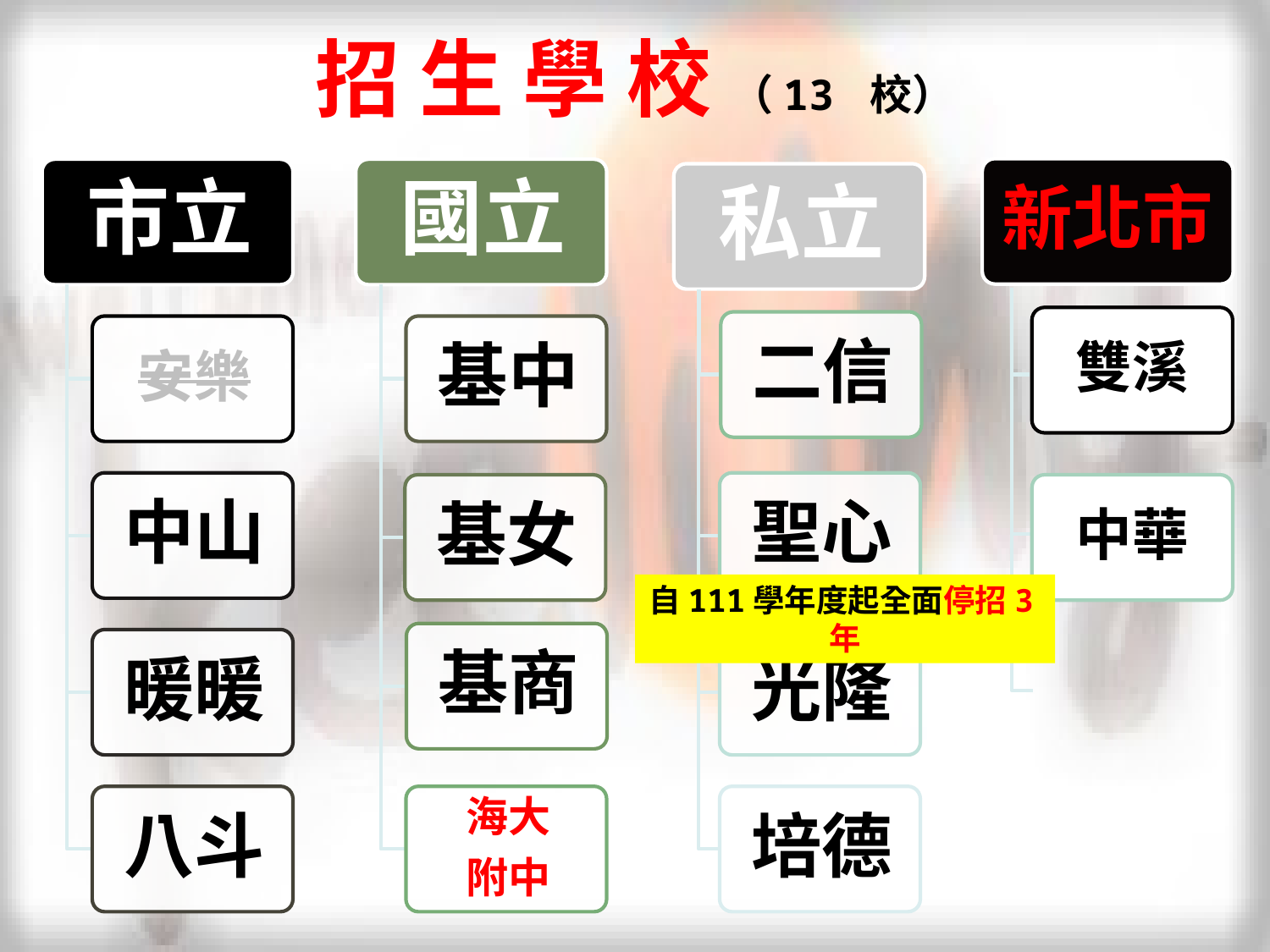

# 招 生 學 校 （13 校）
市立
安樂
中山
暖暖
八斗
國立
基中
基女
基商
海大
附中
私立
二信
聖心
光隆
培德

新北市

雙溪

中華
自111學年度起全面停招3年